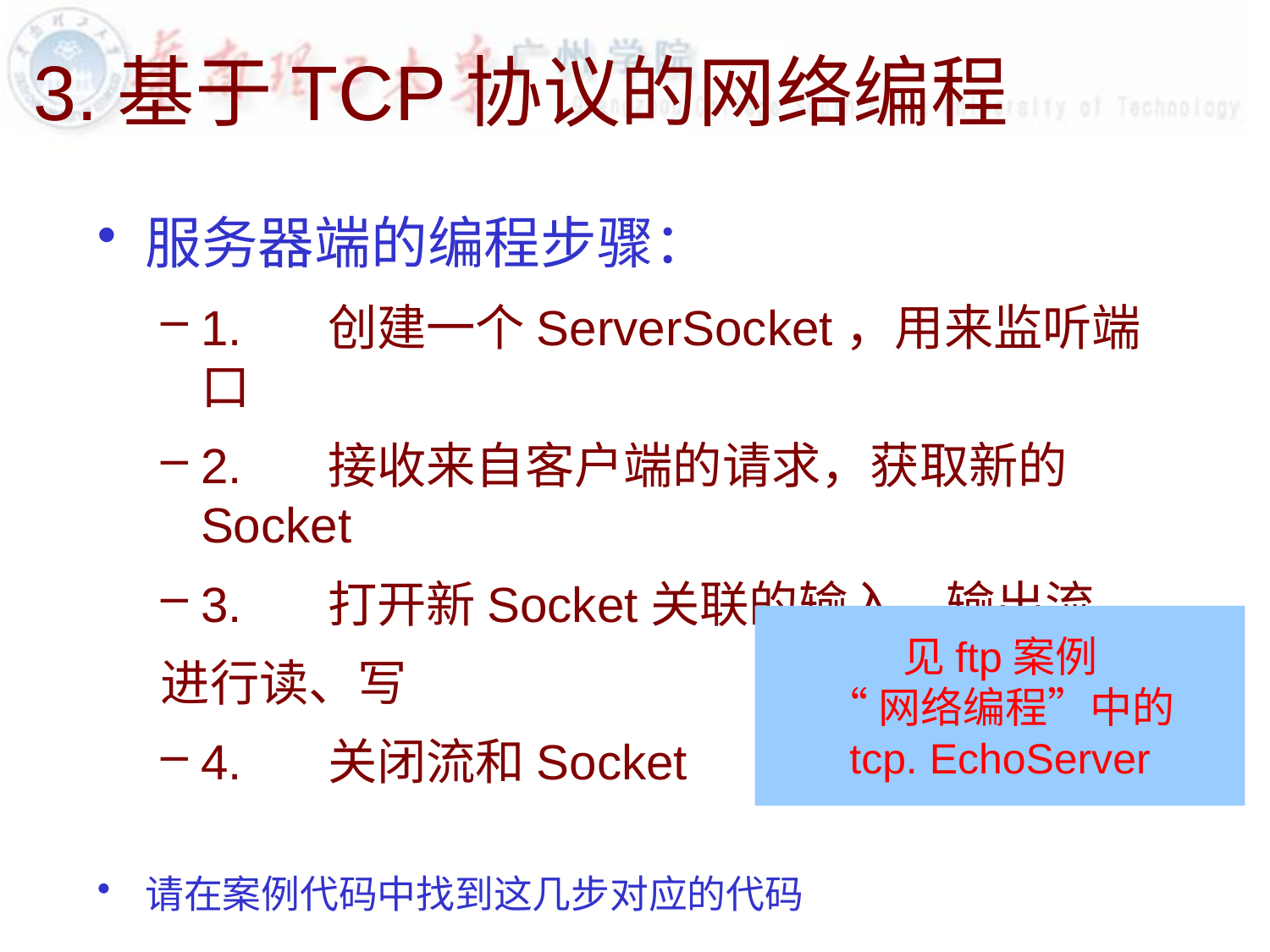

# 3.基于TCP协议的网络编程
服务器端的编程步骤：
1.	创建一个ServerSocket，用来监听端口
2.	接收来自客户端的请求，获取新的Socket
3.	打开新Socket关联的输入、输出流
进行读、写
4.	关闭流和Socket

请在案例代码中找到这几步对应的代码
见ftp案例
“网络编程”中的
tcp. EchoServer